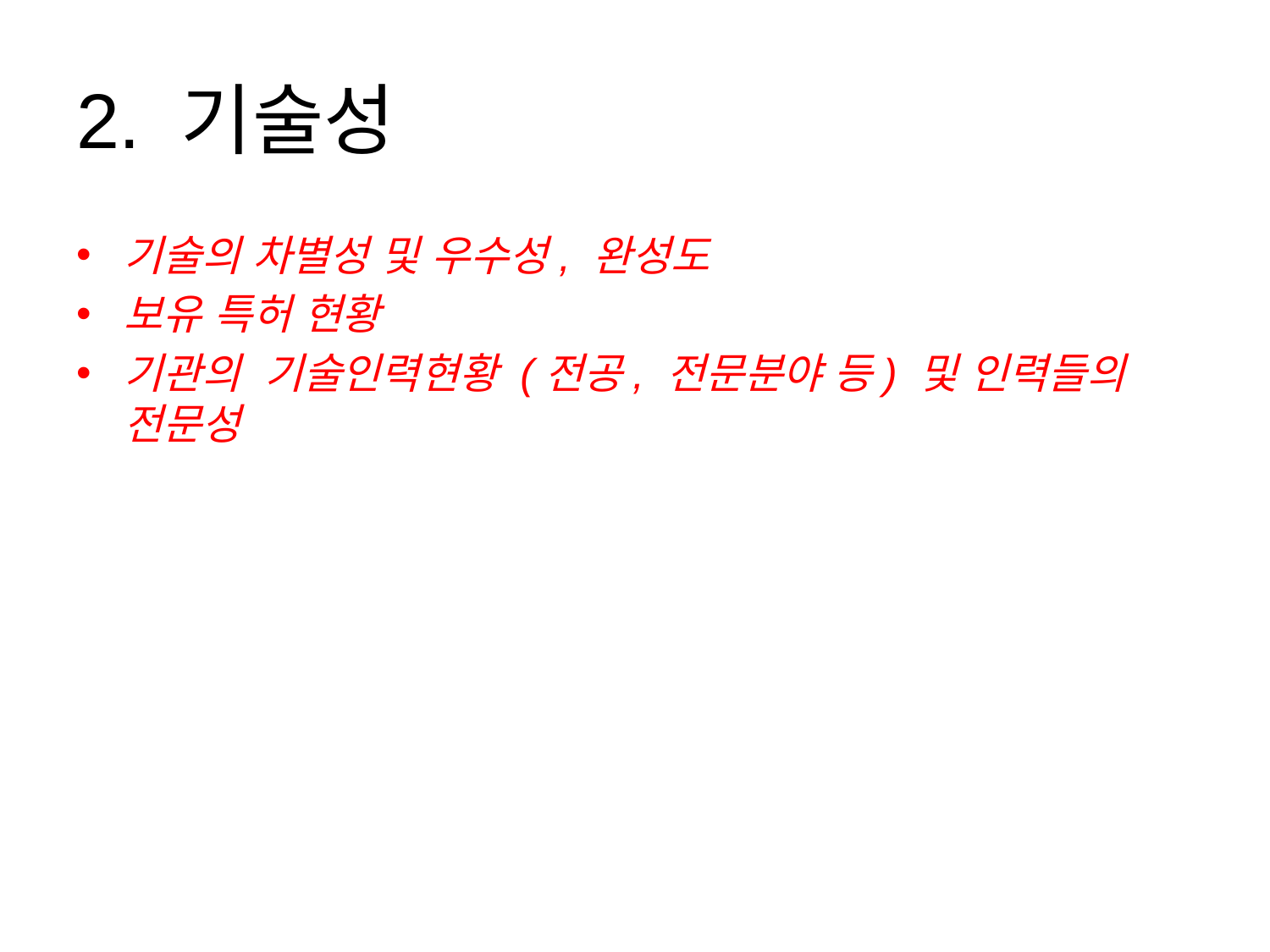

# 2. 기술성
기술의 차별성 및 우수성, 완성도
보유 특허 현황
기관의  기술인력현황 (전공, 전문분야 등) 및 인력들의 전문성